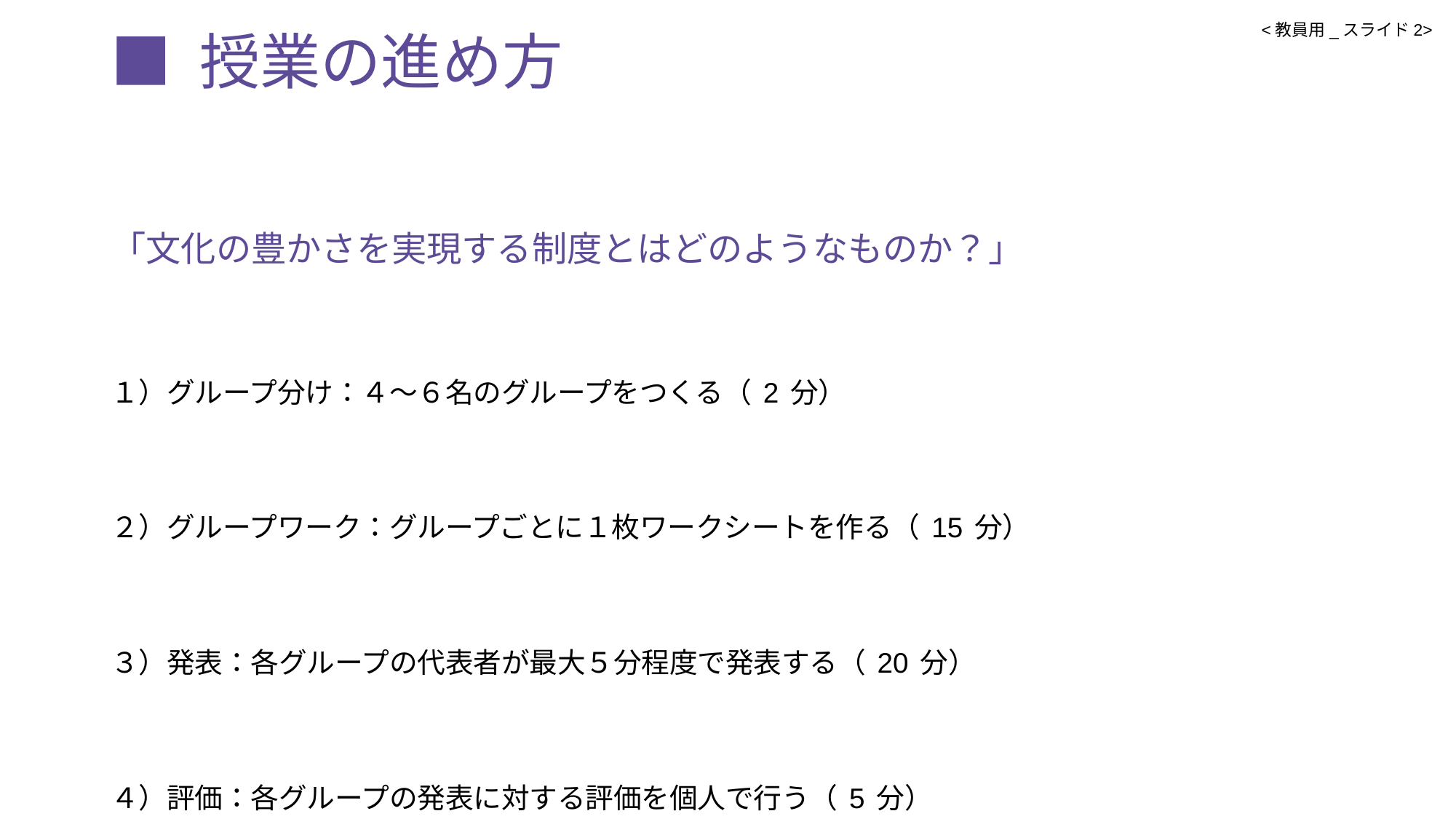

# ■ 授業の進め方
<教員用_スライド2>
「文化の豊かさを実現する制度とはどのようなものか？」

１）グループ分け：４～６名のグループをつくる（2分）

２）グループワーク：グループごとに１枚ワークシートを作る（15分）

３）発表：各グループの代表者が最大５分程度で発表する（20分）

４）評価：各グループの発表に対する評価を個人で行う（5分）